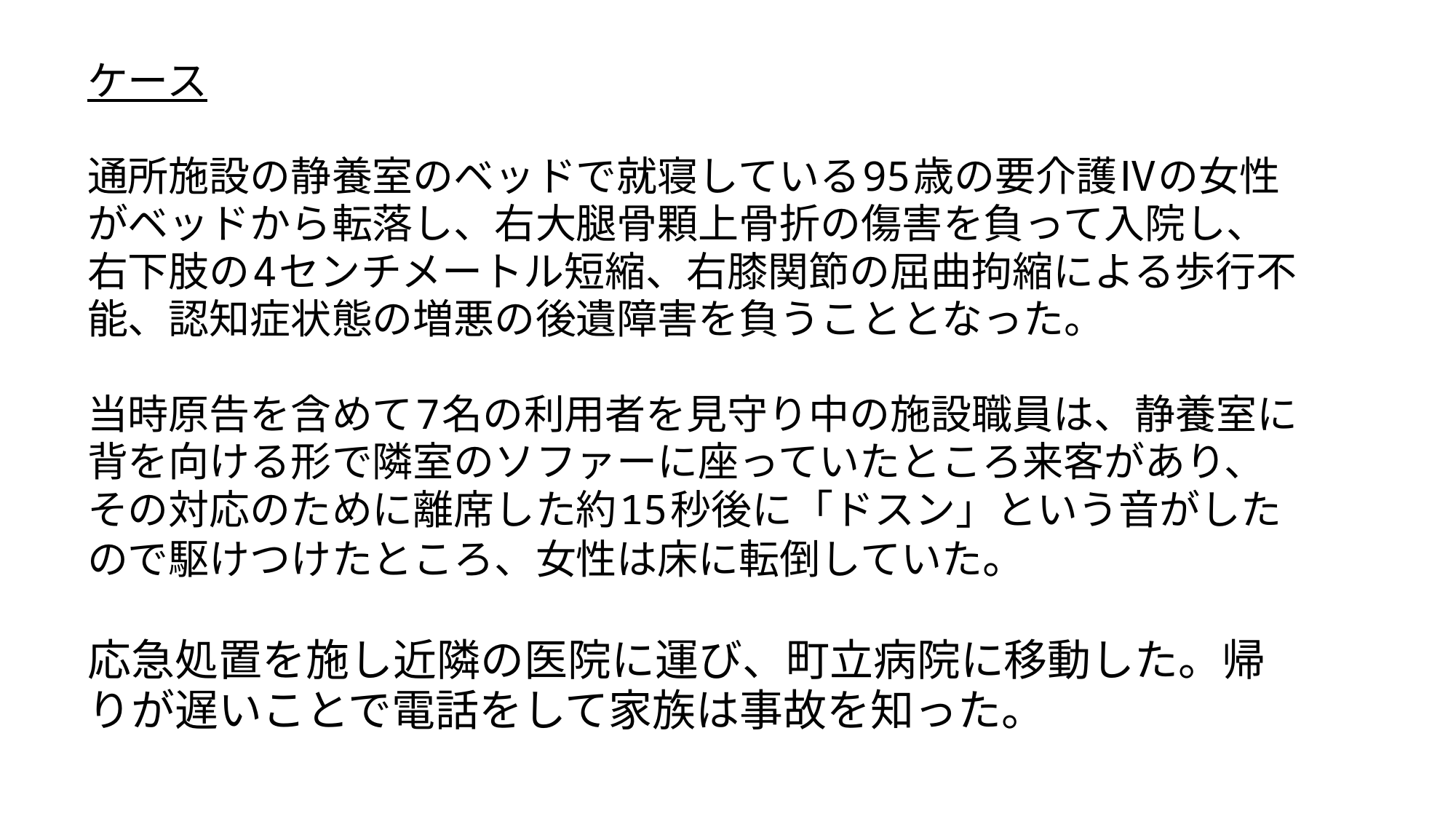

ケース

通所施設の静養室のベッドで就寝している95歳の要介護Ⅳの女性
がベッドから転落し、右大腿骨顆上骨折の傷害を負って入院し、
右下肢の4センチメートル短縮、右膝関節の屈曲拘縮による歩行不
能、認知症状態の増悪の後遺障害を負うこととなった。

当時原告を含めて7名の利用者を見守り中の施設職員は、静養室に
背を向ける形で隣室のソファーに座っていたところ来客があり、
その対応のために離席した約15秒後に「ドスン」という音がした
ので駆けつけたところ、女性は床に転倒していた。

応急処置を施し近隣の医院に運び、町立病院に移動した。帰
りが遅いことで電話をして家族は事故を知った。